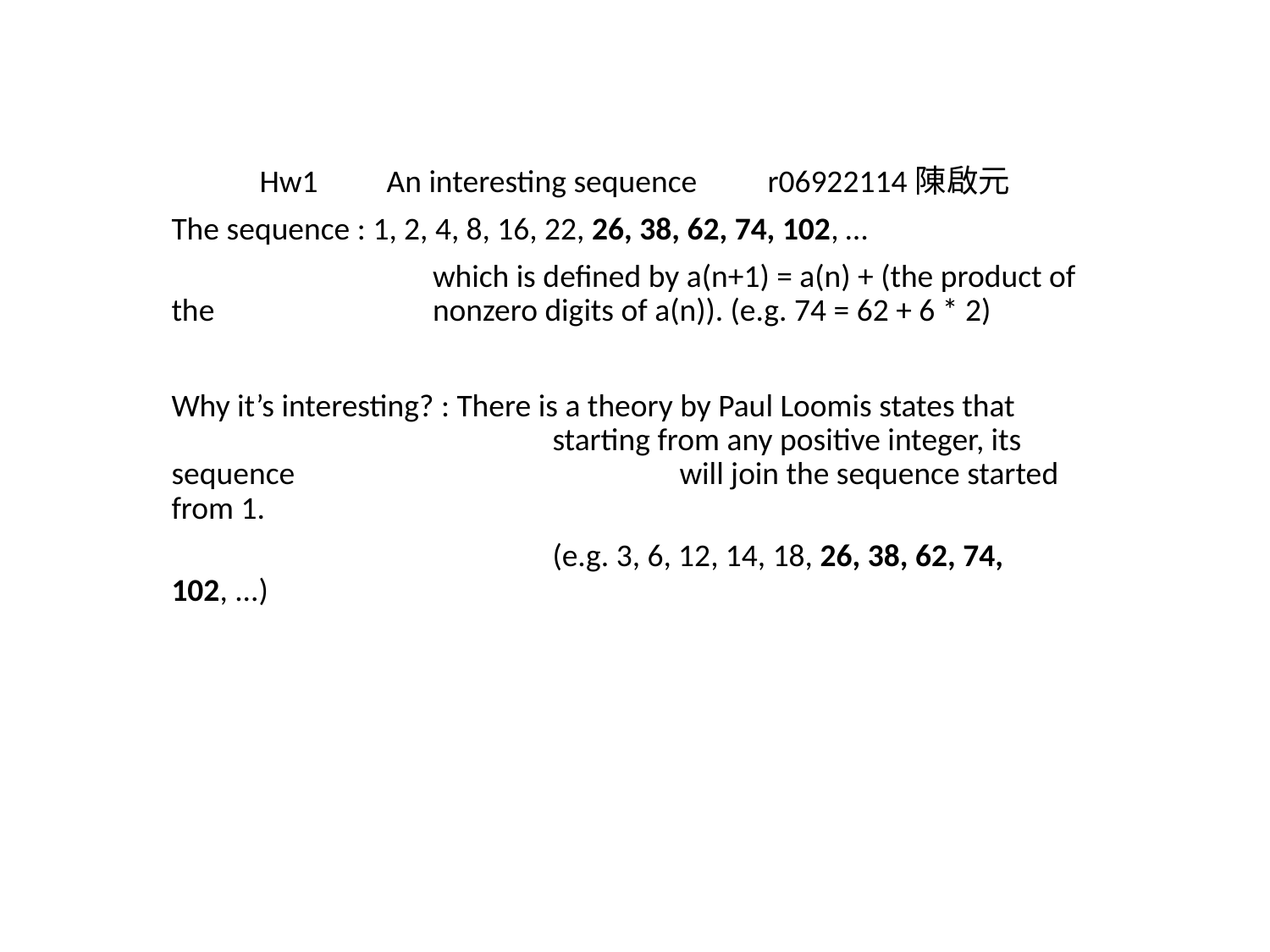

Hw1	An interesting sequence	r06922114陳啟元
The sequence : 1, 2, 4, 8, 16, 22, 26, 38, 62, 74, 102, …
		 which is defined by a(n+1) = a(n) + (the product of the 		 nonzero digits of a(n)). (e.g. 74 = 62 + 6 * 2)

Why it’s interesting? : There is a theory by Paul Loomis states that 				starting from any positive integer, its sequence 			will join the sequence started from 1.
			(e.g. 3, 6, 12, 14, 18, 26, 38, 62, 74, 102, ...)